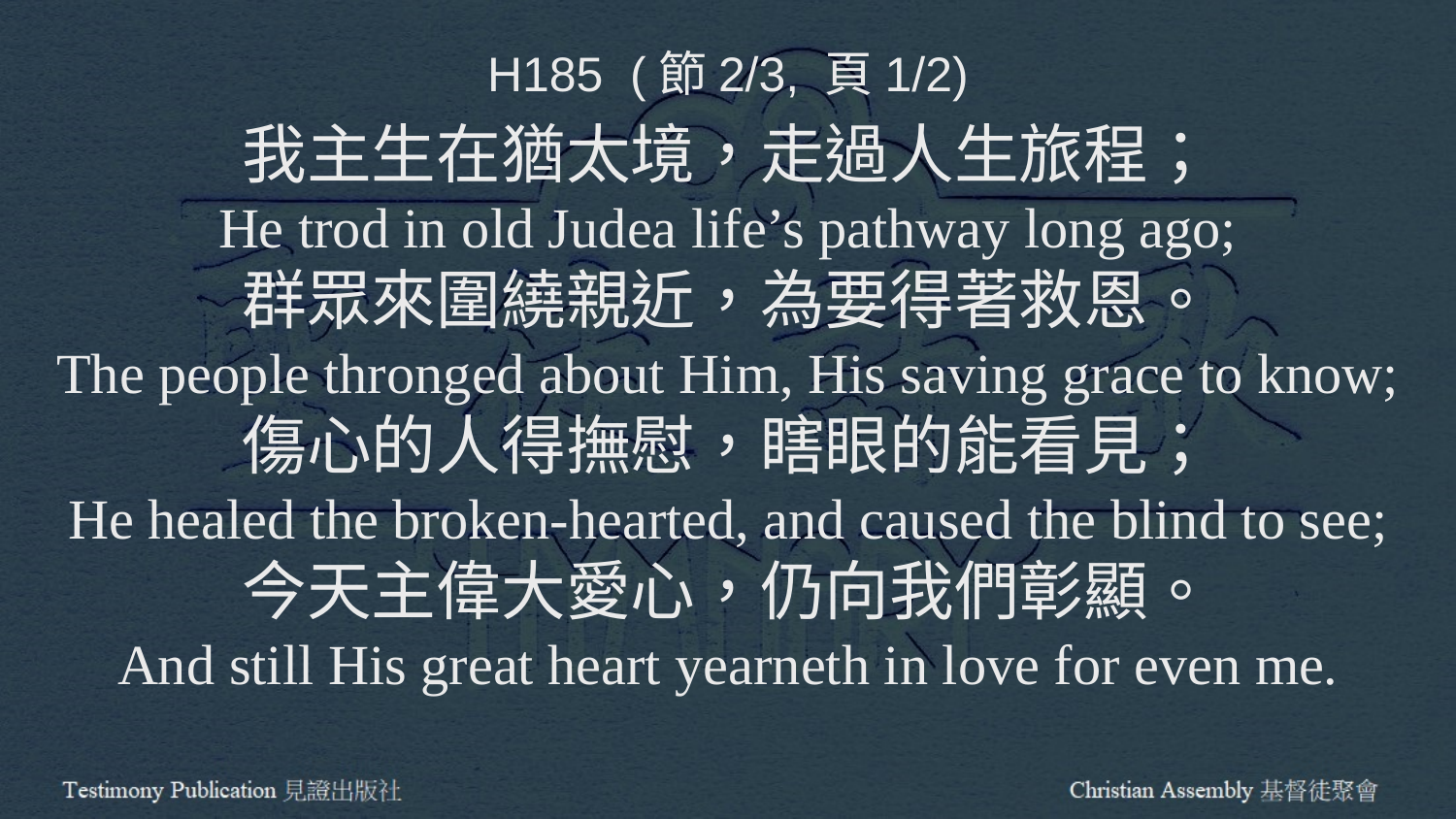

H185  (節2/3, 頁1/2)
我主生在猶太境，走過人生旅程；
He trod in old Judea life’s pathway long ago;
群眾來圍繞親近，為要得著救恩。
The people thronged about Him, His saving grace to know;
傷心的人得撫慰，瞎眼的能看見；
He healed the broken-hearted, and caused the blind to see;
今天主偉大愛心，仍向我們彰顯。
And still His great heart yearneth in love for even me.